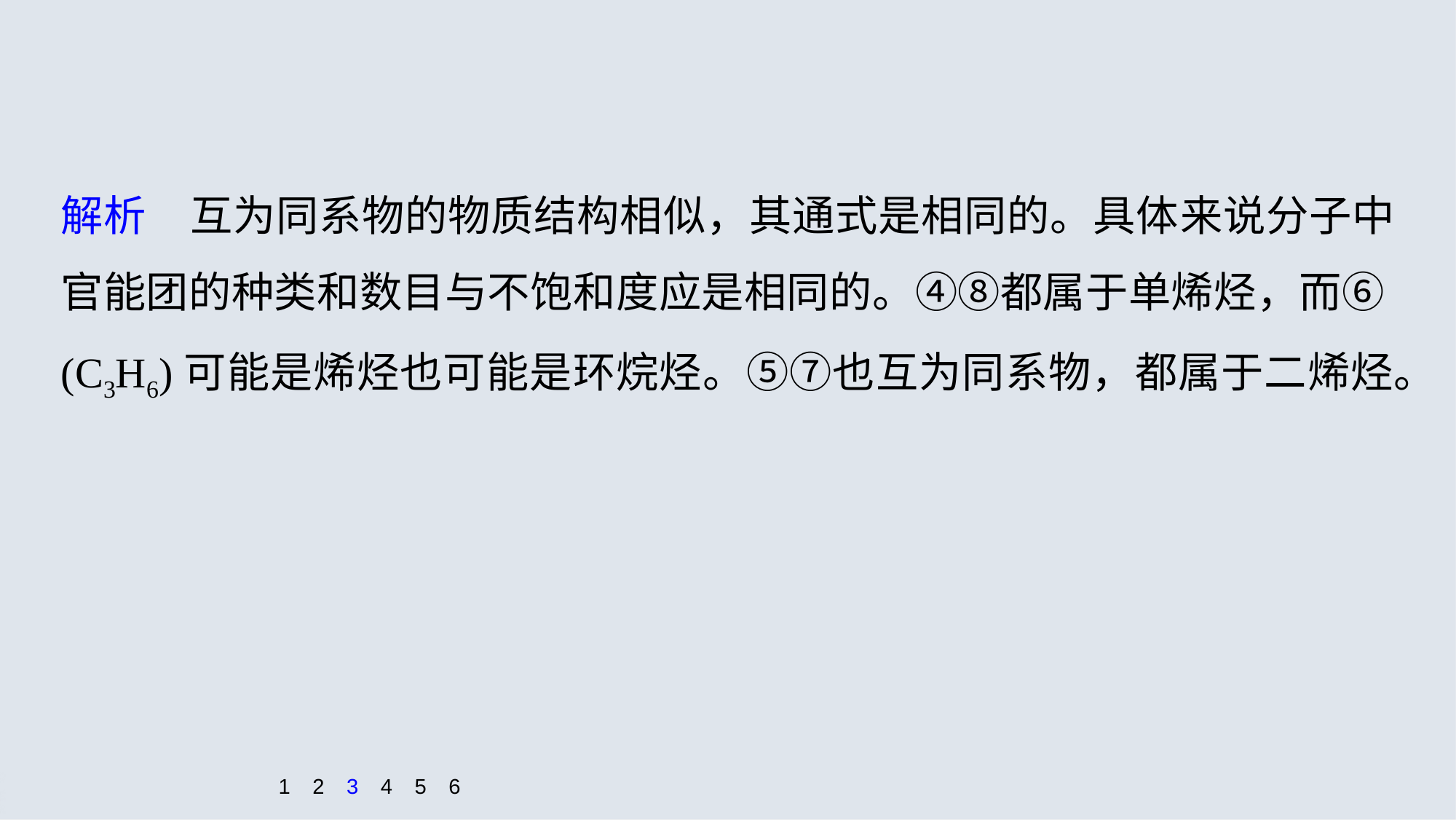

解析　互为同系物的物质结构相似，其通式是相同的。具体来说分子中官能团的种类和数目与不饱和度应是相同的。④⑧都属于单烯烃，而⑥(C3H6)可能是烯烃也可能是环烷烃。⑤⑦也互为同系物，都属于二烯烃。
1
2
3
4
5
6